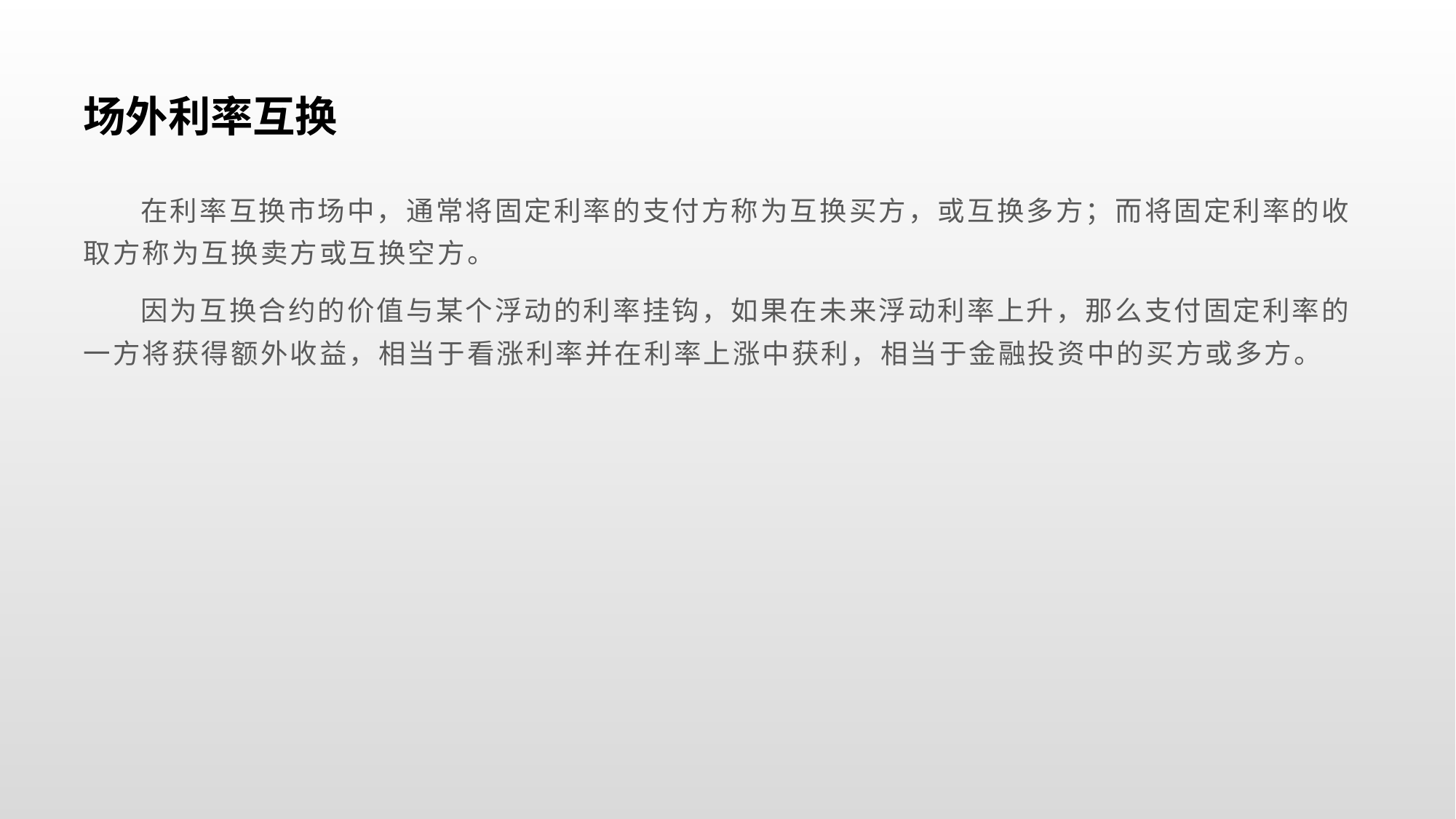

# 场外利率互换
      在利率互换市场中，通常将固定利率的支付方称为互换买方，或互换多方；而将固定利率的收取方称为互换卖方或互换空方。
      因为互换合约的价值与某个浮动的利率挂钩，如果在未来浮动利率上升，那么支付固定利率的一方将获得额外收益，相当于看涨利率并在利率上涨中获利，相当于金融投资中的买方或多方。